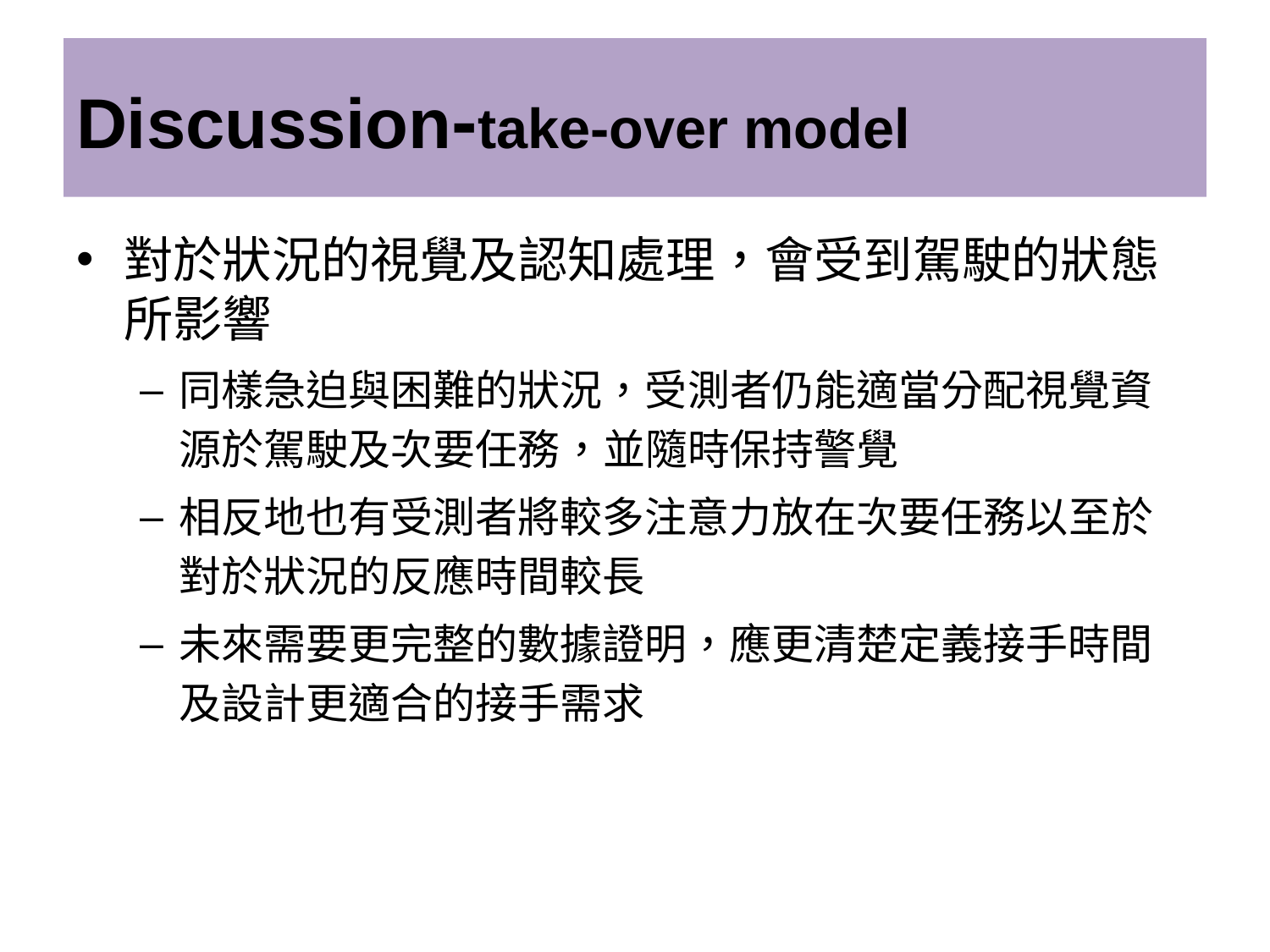

# Discussion-take-over model
對於狀況的視覺及認知處理，會受到駕駛的狀態所影響
同樣急迫與困難的狀況，受測者仍能適當分配視覺資源於駕駛及次要任務，並隨時保持警覺
相反地也有受測者將較多注意力放在次要任務以至於對於狀況的反應時間較長
未來需要更完整的數據證明，應更清楚定義接手時間及設計更適合的接手需求